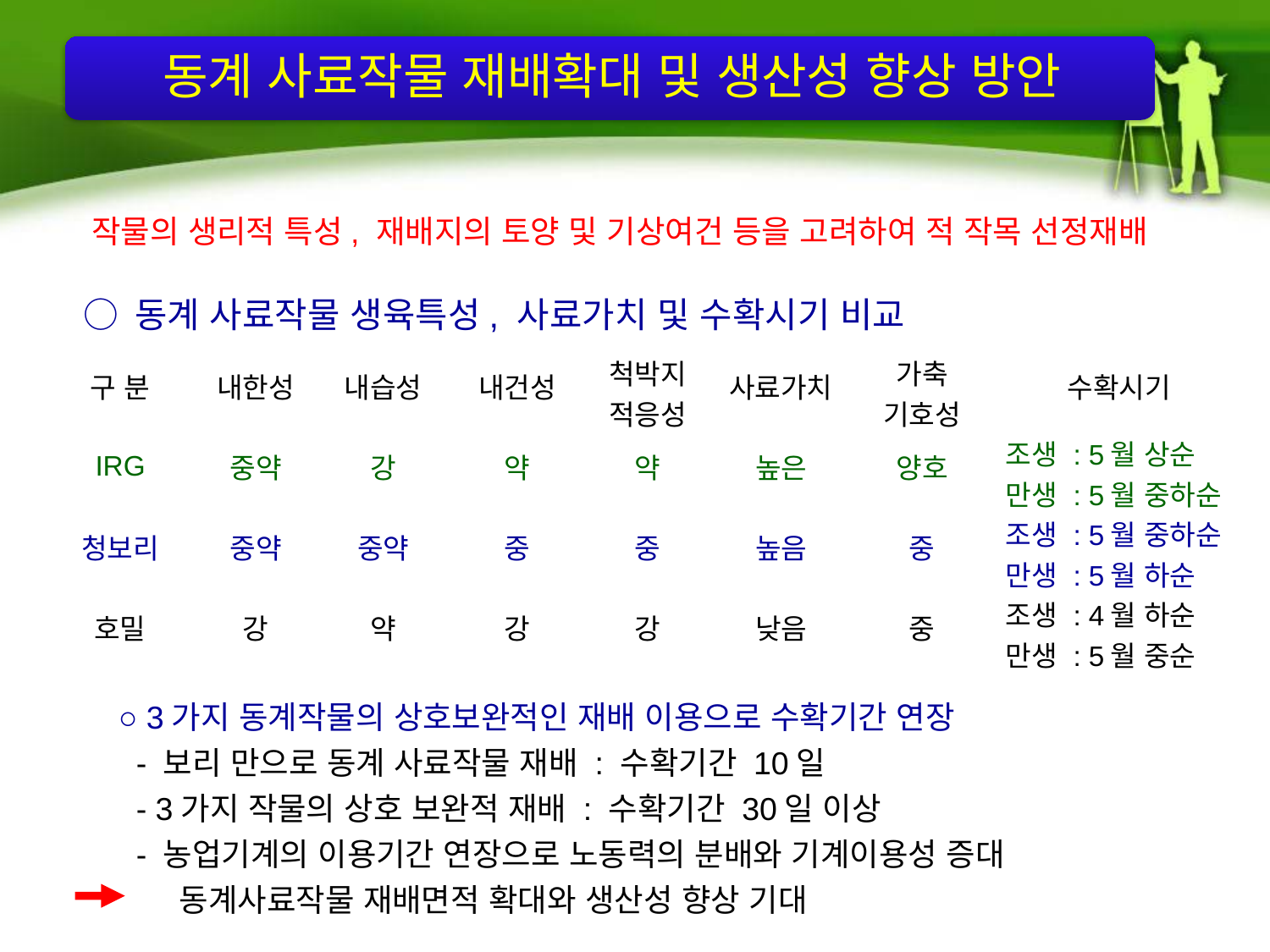

동계 사료작물 재배확대 및 생산성 향상 방안
작물의 생리적 특성, 재배지의 토양 및 기상여건 등을 고려하여 적 작목 선정재배

○ 동계 사료작물 생육특성, 사료가치 및 수확시기 비교
| 구 분 | 내한성 | 내습성 | 내건성 | 척박지 적응성 | 사료가치 | 가축 기호성 | 수확시기 |
| --- | --- | --- | --- | --- | --- | --- | --- |
| IRG | 중약 | 강 | 약 | 약 | 높은 | 양호 | 조생 : 5월 상순 만생 : 5월 중하순 |
| 청보리 | 중약 | 중약 | 중 | 중 | 높음 | 중 | 조생 : 5월 중하순 만생 : 5월 하순 |
| 호밀 | 강 | 약 | 강 | 강 | 낮음 | 중 | 조생 : 4월 하순 만생 : 5월 중순 |
○ 3가지 동계작물의 상호보완적인 재배 이용으로 수확기간 연장
  - 보리 만으로 동계 사료작물 재배 : 수확기간 10일
  - 3가지 작물의 상호 보완적 재배 : 수확기간 30일 이상
  - 농업기계의 이용기간 연장으로 노동력의 분배와 기계이용성 증대
      동계사료작물 재배면적 확대와 생산성 향상 기대